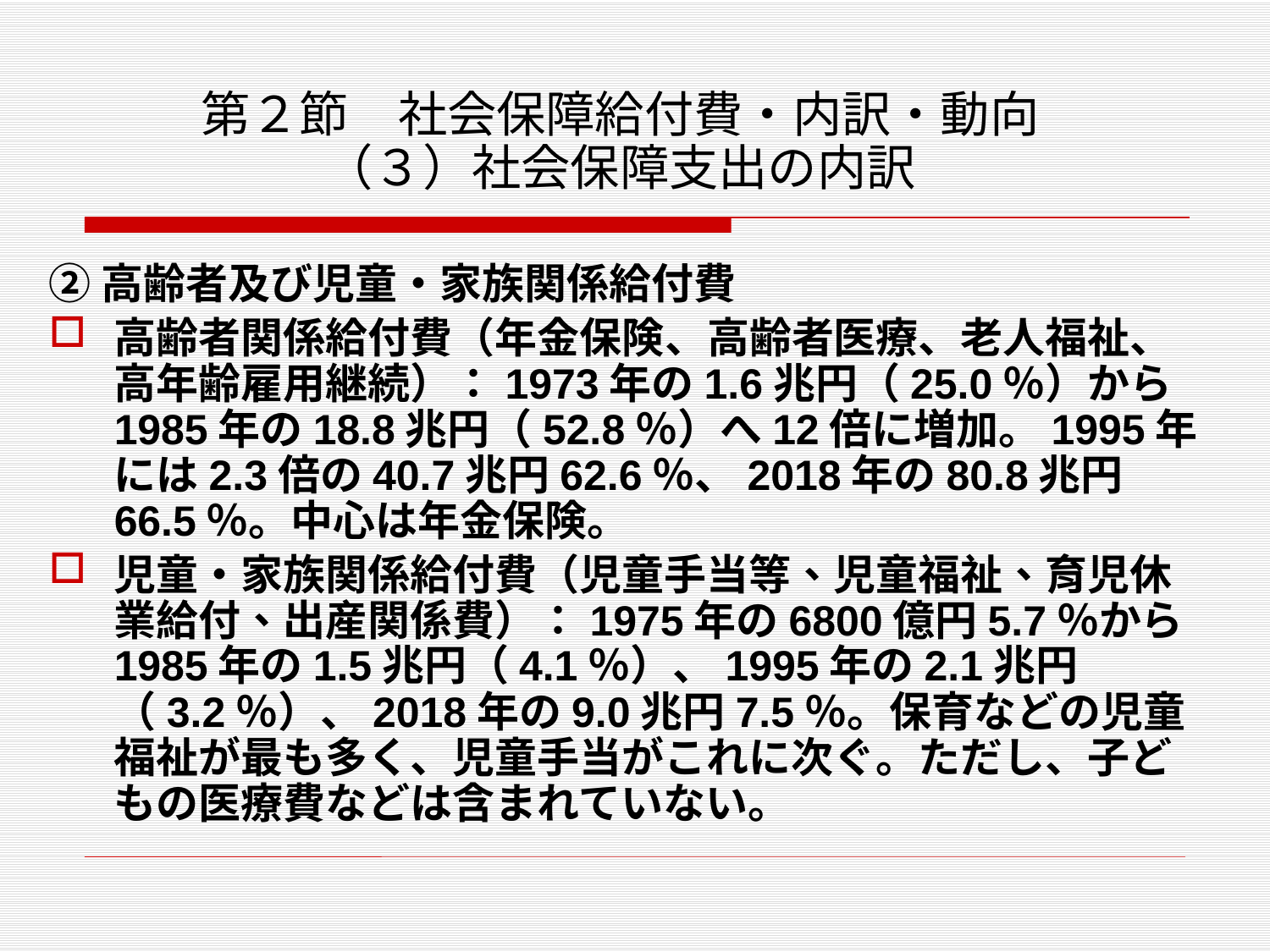

# 第２節　社会保障給付費・内訳・動向 （３）社会保障支出の内訳
②高齢者及び児童・家族関係給付費
高齢者関係給付費（年金保険、高齢者医療、老人福祉、高年齢雇用継続）：1973年の1.6兆円（25.0％）から1985年の18.8兆円（52.8％）へ12倍に増加。1995年には2.3倍の40.7兆円62.6％、2018年の80.8兆円66.5％。中心は年金保険。
児童・家族関係給付費（児童手当等、児童福祉、育児休業給付、出産関係費）：1975年の6800億円5.7％から1985年の1.5兆円（4.1％）、1995年の2.1兆円（3.2％）、2018年の9.0兆円7.5％。保育などの児童福祉が最も多く、児童手当がこれに次ぐ。ただし、子どもの医療費などは含まれていない。